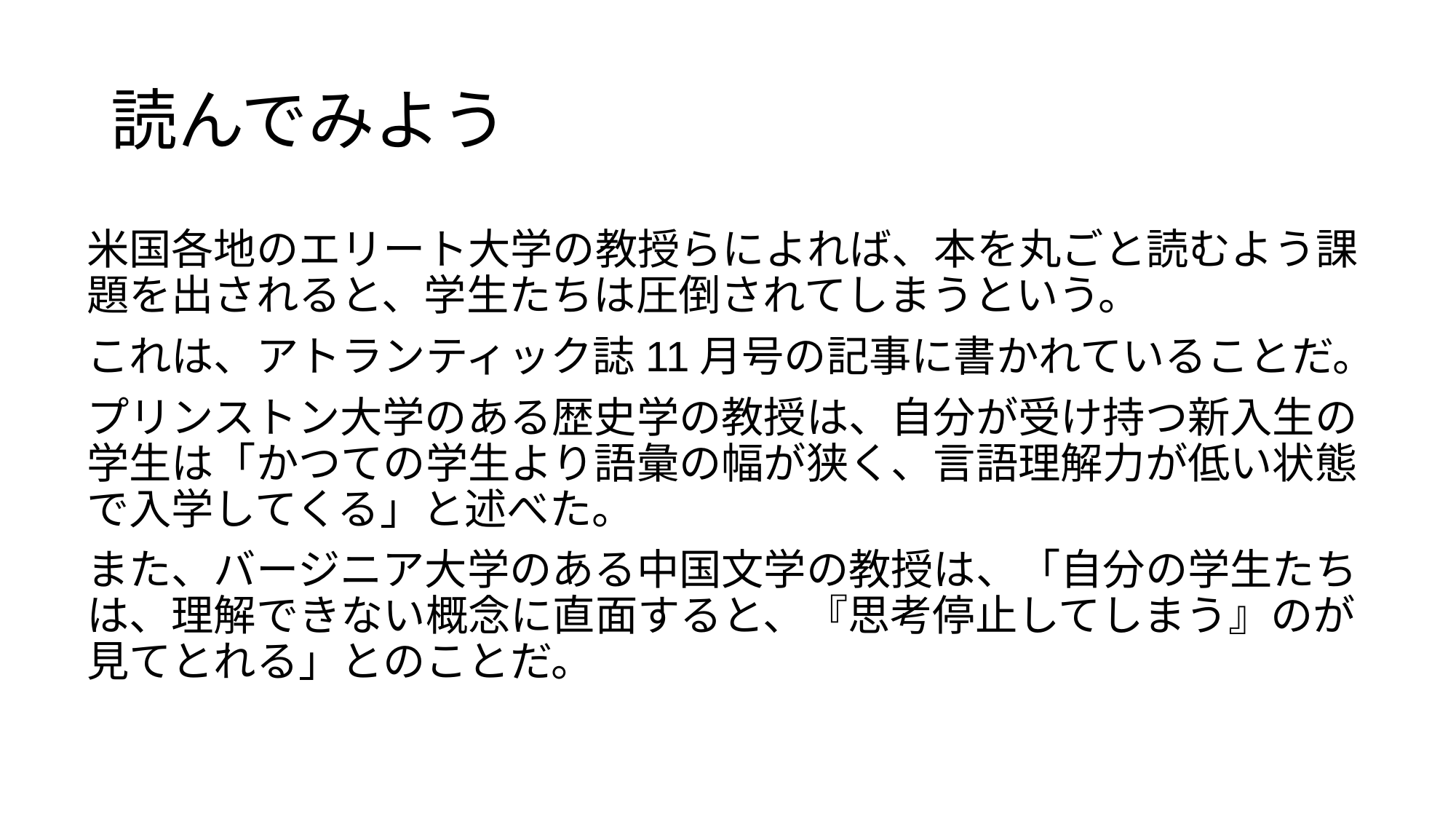

# 読んでみよう
米国各地のエリート大学の教授らによれば、本を丸ごと読むよう課題を出されると、学生たちは圧倒されてしまうという。
これは、アトランティック誌11月号の記事に書かれていることだ。
プリンストン大学のある歴史学の教授は、自分が受け持つ新入生の学生は「かつての学生より語彙の幅が狭く、言語理解力が低い状態で入学してくる」と述べた。
また、バージニア大学のある中国文学の教授は、「自分の学生たちは、理解できない概念に直面すると、『思考停止してしまう』のが見てとれる」とのことだ。